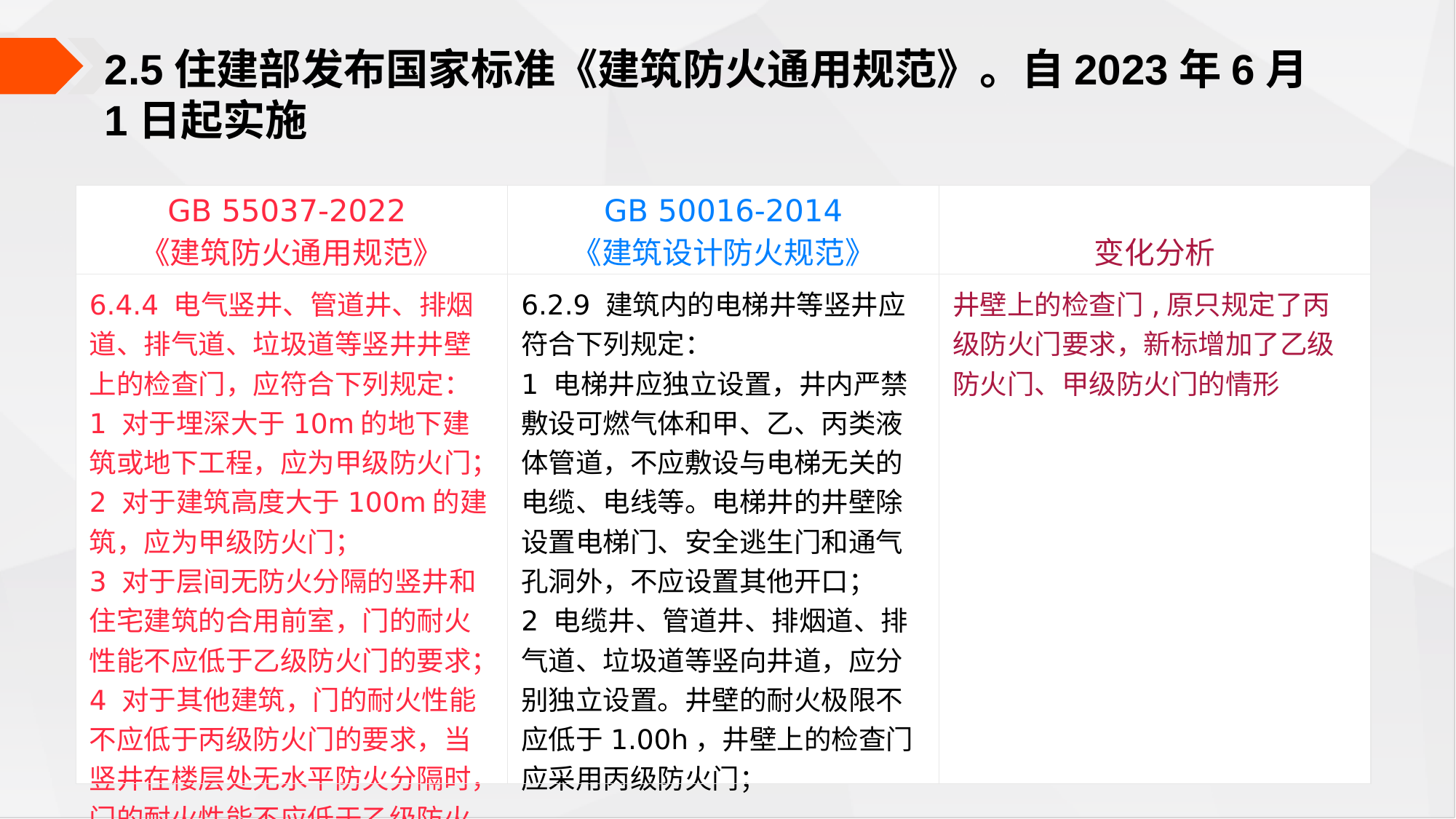

2.5住建部发布国家标准《建筑防火通用规范》。自2023年6月1日起实施

| GB 55037-2022  《建筑防火通用规范》 | GB 50016-2014 《建筑设计防火规范》 | 变化分析 |
| --- | --- | --- |
| 6.4.4 电气竖井、管道井、排烟道、排气道、垃圾道等竖井井壁上的检查门，应符合下列规定： 1 对于埋深大于10m的地下建筑或地下工程，应为甲级防火门； 2 对于建筑高度大于100m的建筑，应为甲级防火门； 3 对于层间无防火分隔的竖井和住宅建筑的合用前室，门的耐火性能不应低于乙级防火门的要求； 4 对于其他建筑，门的耐火性能不应低于丙级防火门的要求，当竖井在楼层处无水平防火分隔时，门的耐火性能不应低于乙级防火门的要求。 | 6.2.9 建筑内的电梯井等竖井应符合下列规定： 1 电梯井应独立设置，井内严禁敷设可燃气体和甲、乙、丙类液体管道，不应敷设与电梯无关的电缆、电线等。电梯井的井壁除设置电梯门、安全逃生门和通气孔洞外，不应设置其他开口； 2 电缆井、管道井、排烟道、排气道、垃圾道等竖向井道，应分别独立设置。井壁的耐火极限不应低于1.00h，井壁上的检查门应采用丙级防火门； | 井壁上的检查门,原只规定了丙级防火门要求，新标增加了乙级防火门、甲级防火门的情形 |